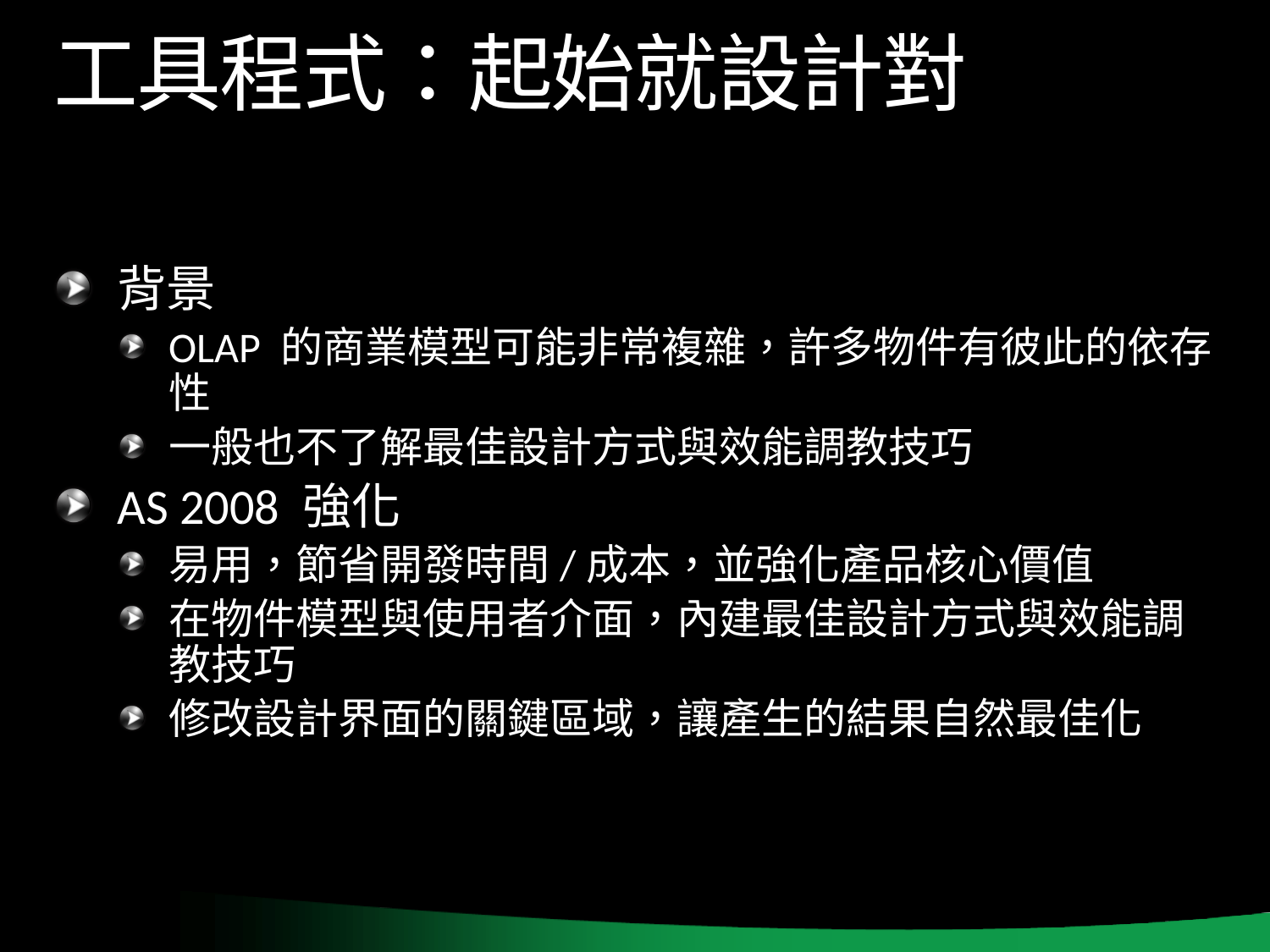

# 工具程式：起始就設計對
背景
OLAP 的商業模型可能非常複雜，許多物件有彼此的依存性
一般也不了解最佳設計方式與效能調教技巧
AS 2008 強化
易用，節省開發時間/成本，並強化產品核心價值
在物件模型與使用者介面，內建最佳設計方式與效能調教技巧
修改設計界面的關鍵區域，讓產生的結果自然最佳化